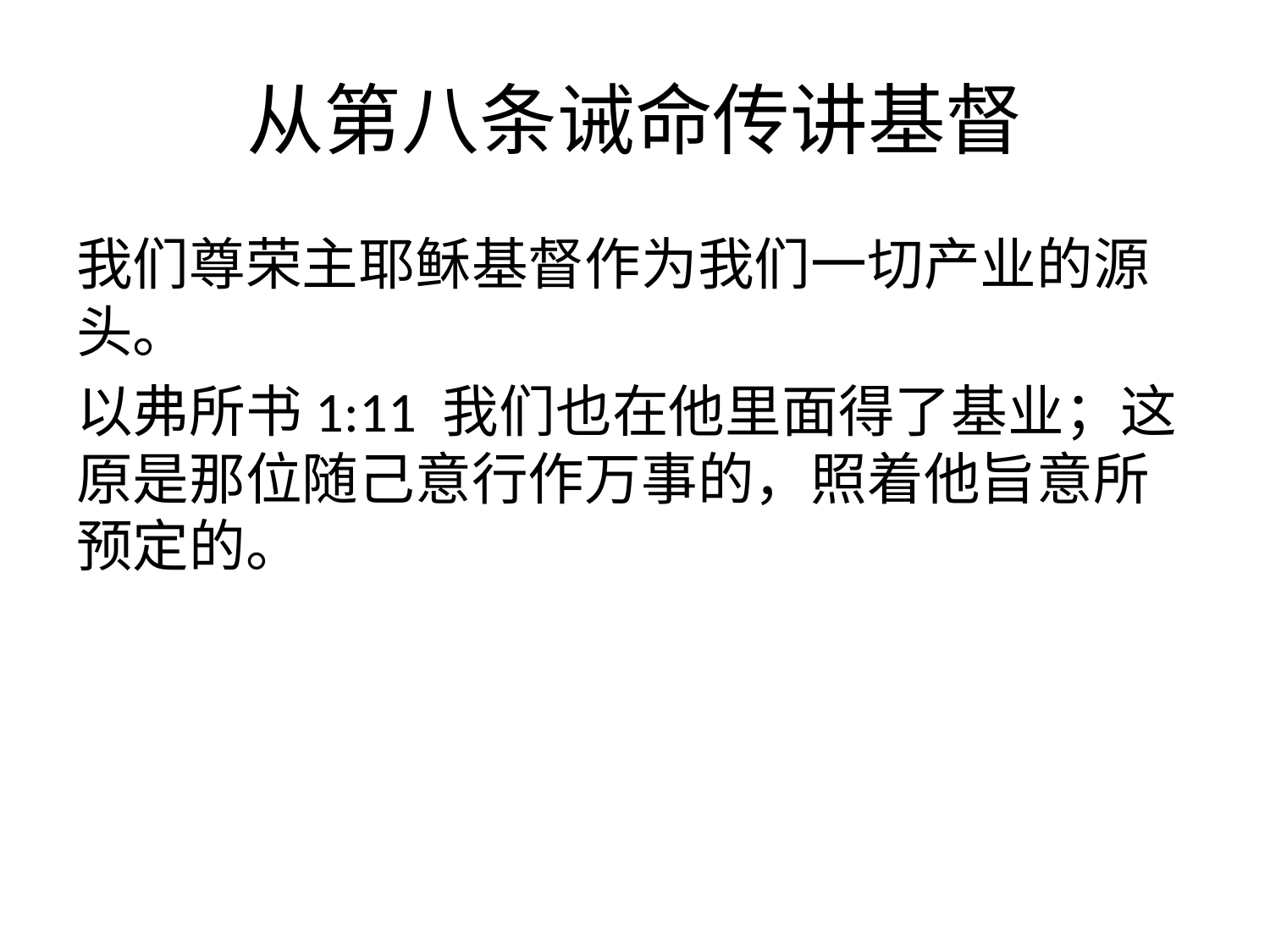

# 从第八条诫命传讲基督
我们尊荣主耶稣基督作为我们一切产业的源头。
以弗所书1:11 我们也在他里面得了基业；这原是那位随己意行作万事的，照着他旨意所预定的。